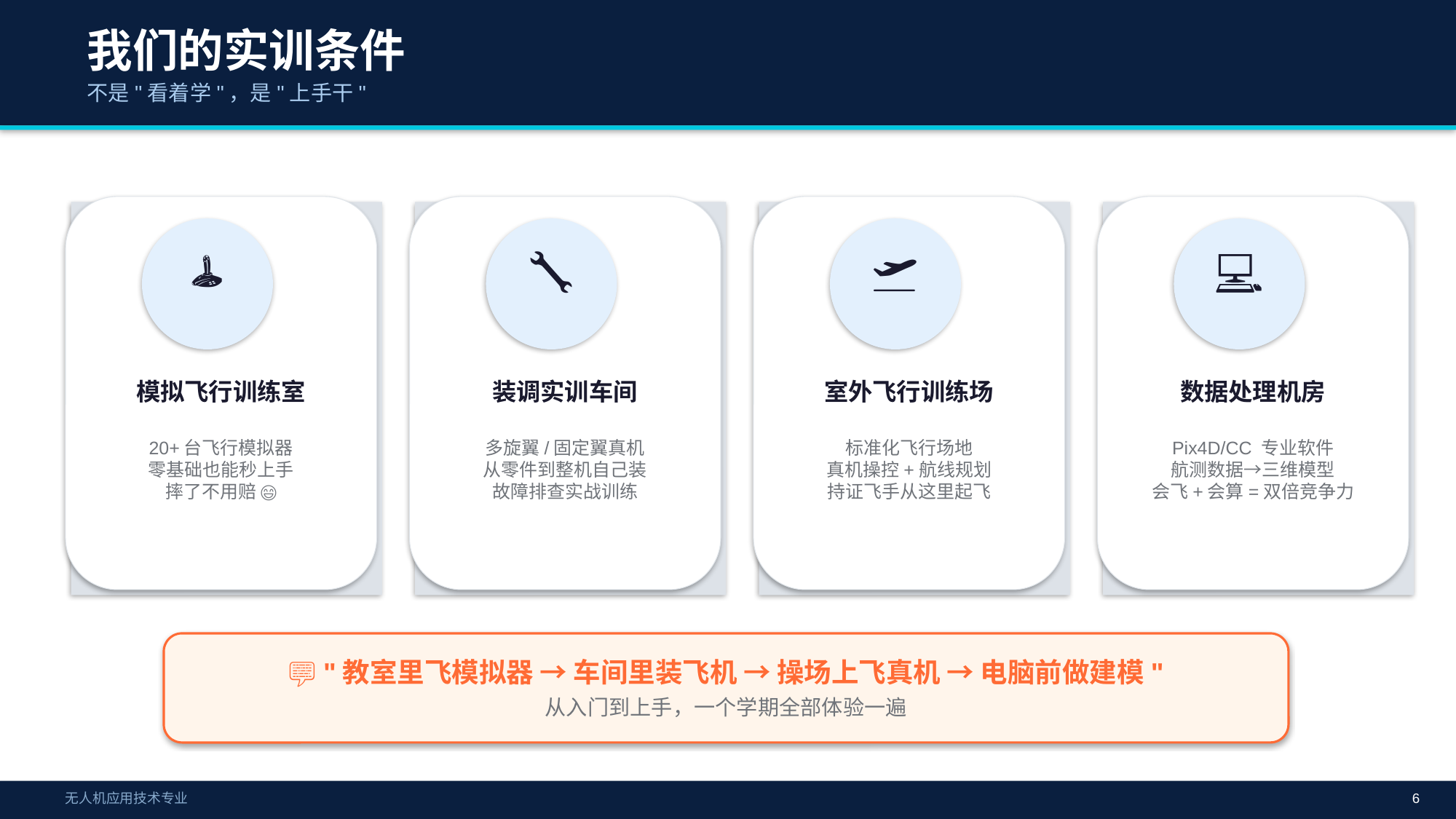

我们的实训条件
不是"看着学"，是"上手干"

🕹️
🔧
🛫
💻
模拟飞行训练室
装调实训车间
室外飞行训练场
数据处理机房
20+台飞行模拟器
零基础也能秒上手
摔了不用赔 😄
多旋翼/固定翼真机
从零件到整机自己装
故障排查实战训练
标准化飞行场地
真机操控+航线规划
持证飞手从这里起飞
Pix4D/CC 专业软件
航测数据→三维模型
会飞+会算=双倍竞争力

💬 "教室里飞模拟器 → 车间里装飞机 → 操场上飞真机 → 电脑前做建模"
从入门到上手，一个学期全部体验一遍

无人机应用技术专业
6